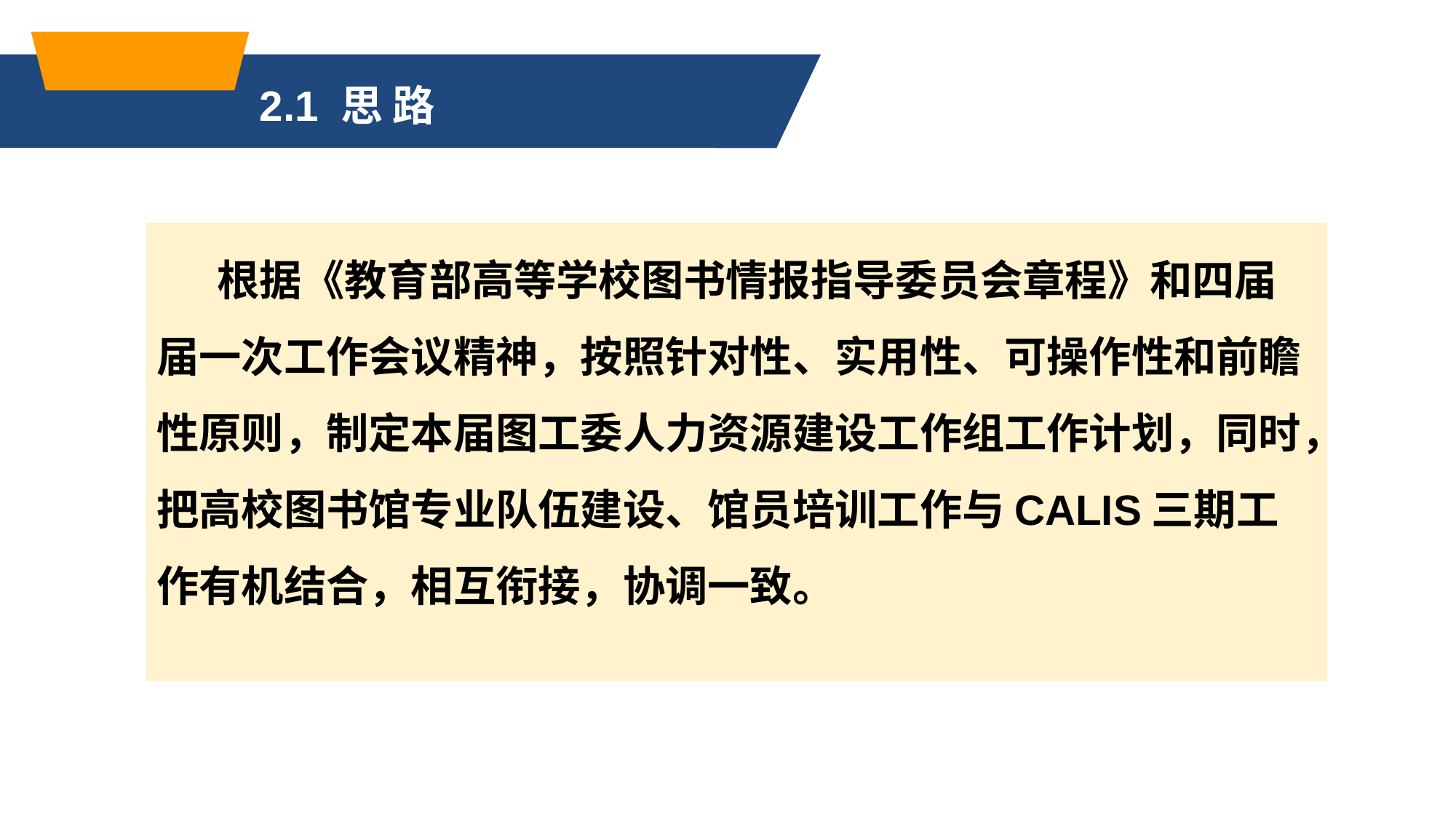

2.1 思 路
      根据《教育部高等学校图书情报指导委员会章程》和四届届一次工作会议精神，按照针对性、实用性、可操作性和前瞻性原则，制定本届图工委人力资源建设工作组工作计划，同时，把高校图书馆专业队伍建设、馆员培训工作与CALIS三期工作有机结合，相互衔接，协调一致。